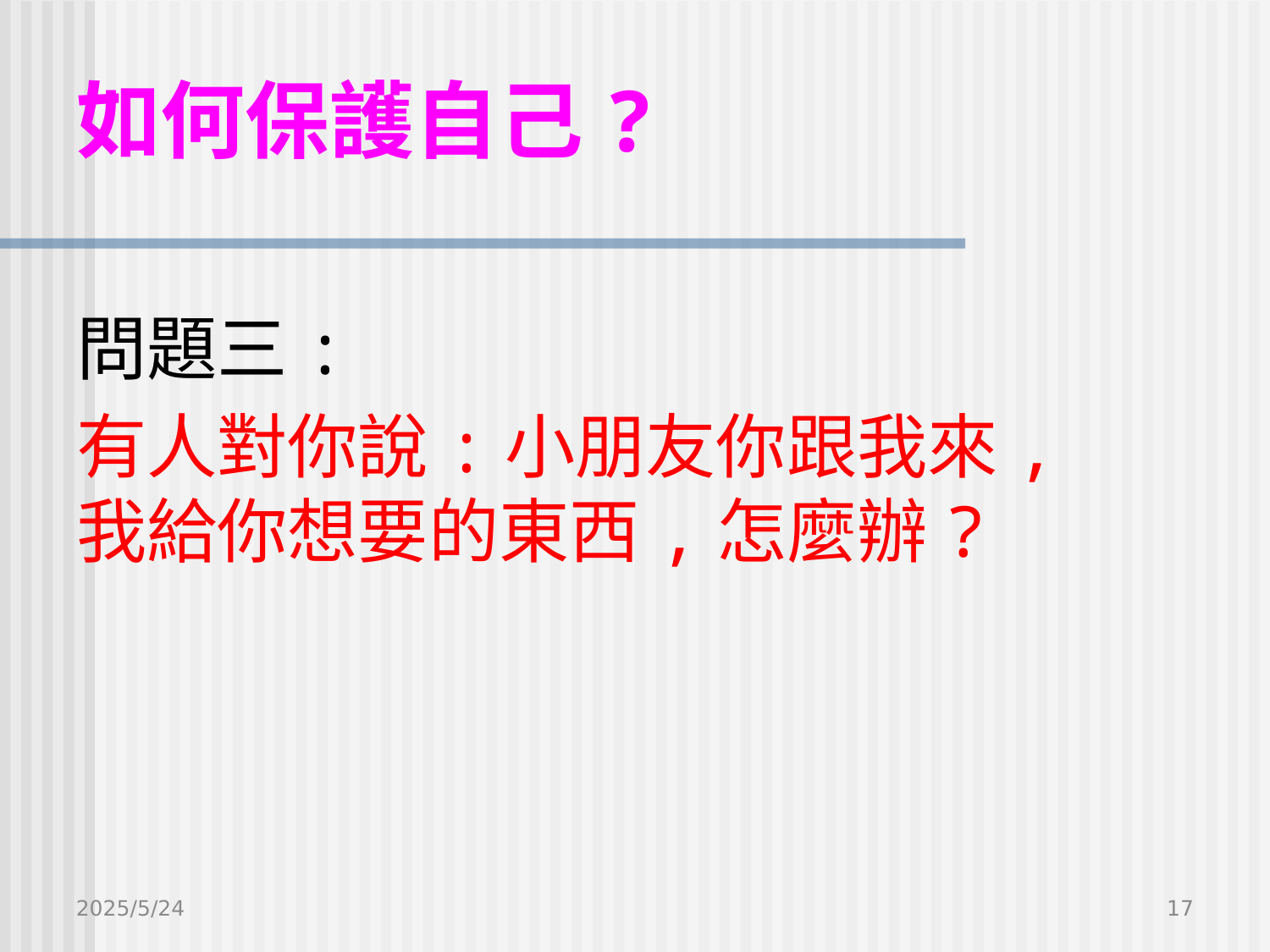

# 如何保護自己?
問題三:
有人對你說:小朋友你跟我來,我給你想要的東西,怎麼辦?

2025/5/24
17